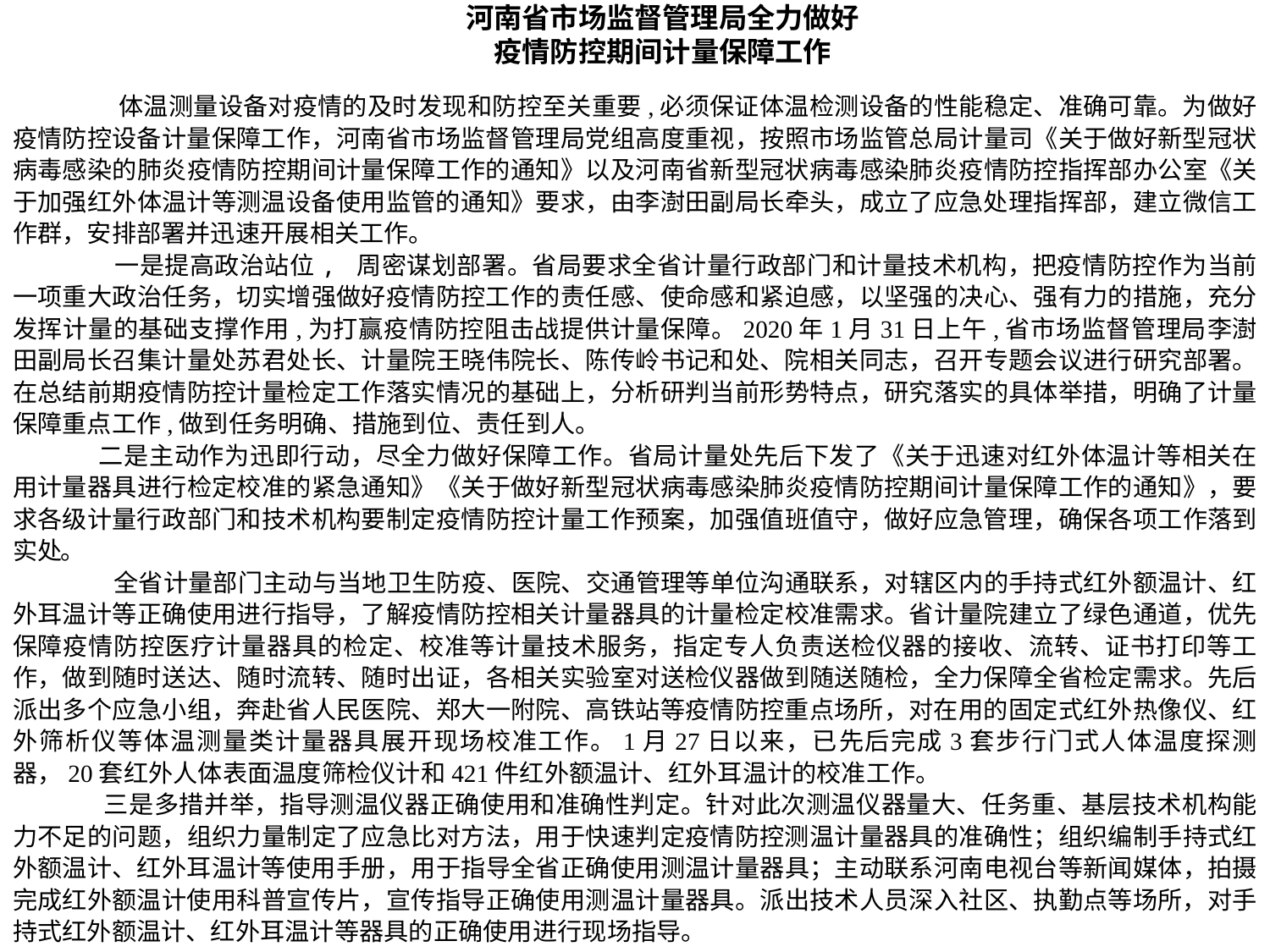

河南省市场监督管理局全力做好
疫情防控期间计量保障工作

           体温测量设备对疫情的及时发现和防控至关重要,必须保证体温检测设备的性能稳定、准确可靠。为做好疫情防控设备计量保障工作，河南省市场监督管理局党组高度重视，按照市场监管总局计量司《关于做好新型冠状病毒感染的肺炎疫情防控期间计量保障工作的通知》以及河南省新型冠状病毒感染肺炎疫情防控指挥部办公室《关于加强红外体温计等测温设备使用监管的通知》要求，由李澍田副局长牵头，成立了应急处理指挥部，建立微信工作群，安排部署并迅速开展相关工作。
       一是提高政治站位, 周密谋划部署。省局要求全省计量行政部门和计量技术机构，把疫情防控作为当前一项重大政治任务，切实增强做好疫情防控工作的责任感、使命感和紧迫感，以坚强的决心、强有力的措施，充分发挥计量的基础支撑作用,为打赢疫情防控阻击战提供计量保障。2020年1月31日上午,省市场监督管理局李澍田副局长召集计量处苏君处长、计量院王晓伟院长、陈传岭书记和处、院相关同志，召开专题会议进行研究部署。在总结前期疫情防控计量检定工作落实情况的基础上，分析研判当前形势特点，研究落实的具体举措，明确了计量保障重点工作,做到任务明确、措施到位、责任到人。
    二是主动作为迅即行动，尽全力做好保障工作。省局计量处先后下发了《关于迅速对红外体温计等相关在用计量器具进行检定校准的紧急通知》《关于做好新型冠状病毒感染肺炎疫情防控期间计量保障工作的通知》，要求各级计量行政部门和技术机构要制定疫情防控计量工作预案，加强值班值守，做好应急管理，确保各项工作落到实处。
       全省计量部门主动与当地卫生防疫、医院、交通管理等单位沟通联系，对辖区内的手持式红外额温计、红外耳温计等正确使用进行指导，了解疫情防控相关计量器具的计量检定校准需求。省计量院建立了绿色通道，优先保障疫情防控医疗计量器具的检定、校准等计量技术服务，指定专人负责送检仪器的接收、流转、证书打印等工作，做到随时送达、随时流转、随时出证，各相关实验室对送检仪器做到随送随检，全力保障全省检定需求。先后派出多个应急小组，奔赴省人民医院、郑大一附院、高铁站等疫情防控重点场所，对在用的固定式红外热像仪、红外筛析仪等体温测量类计量器具展开现场校准工作。1月27日以来，已先后完成3套步行门式人体温度探测器，20套红外人体表面温度筛检仪计和421件红外额温计、红外耳温计的校准工作。
     三是多措并举，指导测温仪器正确使用和准确性判定。针对此次测温仪器量大、任务重、基层技术机构能力不足的问题，组织力量制定了应急比对方法，用于快速判定疫情防控测温计量器具的准确性；组织编制手持式红外额温计、红外耳温计等使用手册，用于指导全省正确使用测温计量器具；主动联系河南电视台等新闻媒体，拍摄完成红外额温计使用科普宣传片，宣传指导正确使用测温计量器具。派出技术人员深入社区、执勤点等场所，对手持式红外额温计、红外耳温计等器具的正确使用进行现场指导。